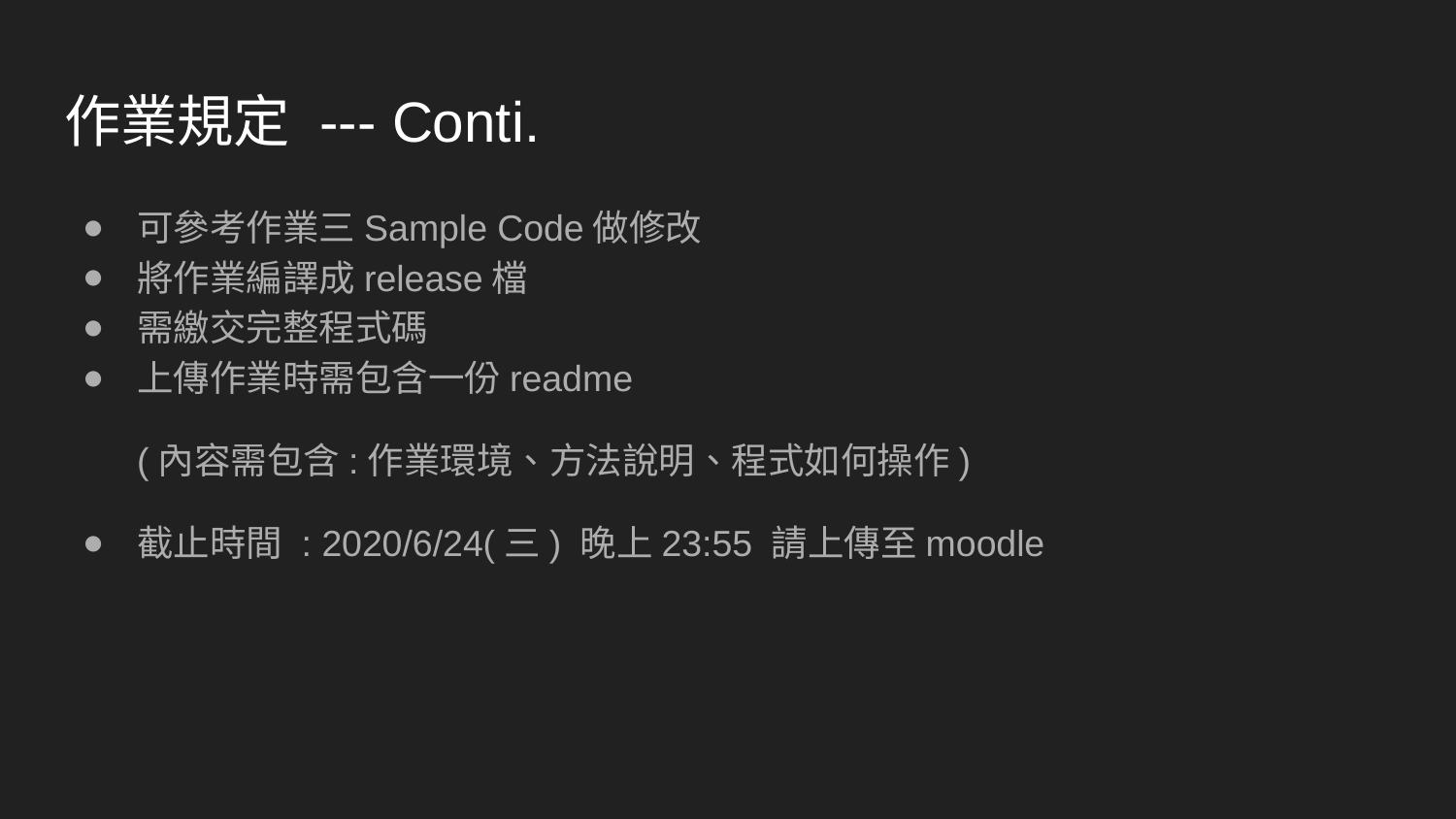

# 作業規定 --- Conti.
可參考作業三Sample Code做修改
將作業編譯成release檔
需繳交完整程式碼
上傳作業時需包含一份readme
(內容需包含:作業環境、方法說明、程式如何操作)
截止時間 : 2020/6/24(三) 晚上23:55 請上傳至moodle